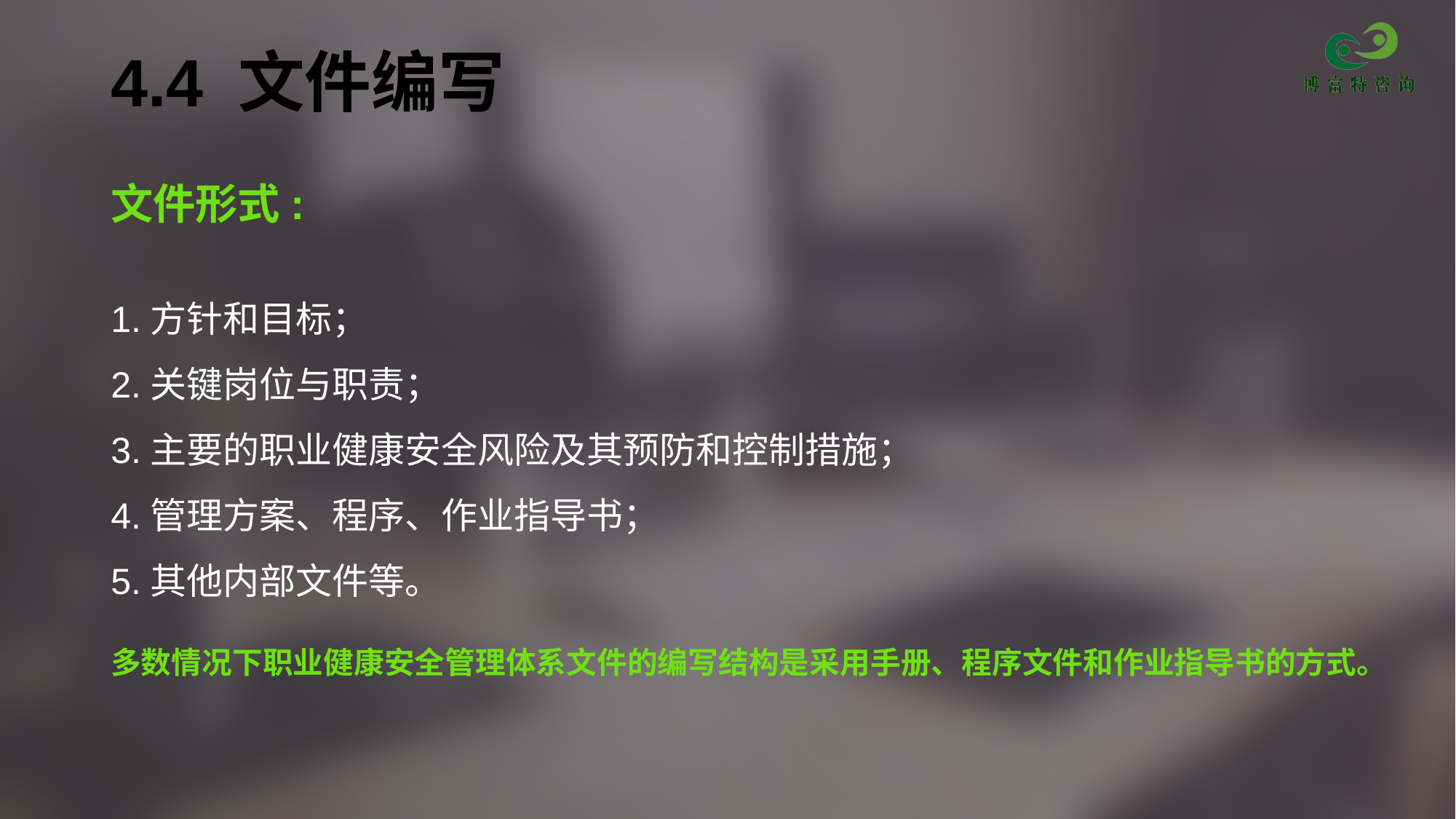

# 4.4 文件编写
文件形式:

1.方针和目标；
2.关键岗位与职责；
3.主要的职业健康安全风险及其预防和控制措施；
4.管理方案、程序、作业指导书；
5.其他内部文件等。

多数情况下职业健康安全管理体系文件的编写结构是采用手册、程序文件和作业指导书的方式。